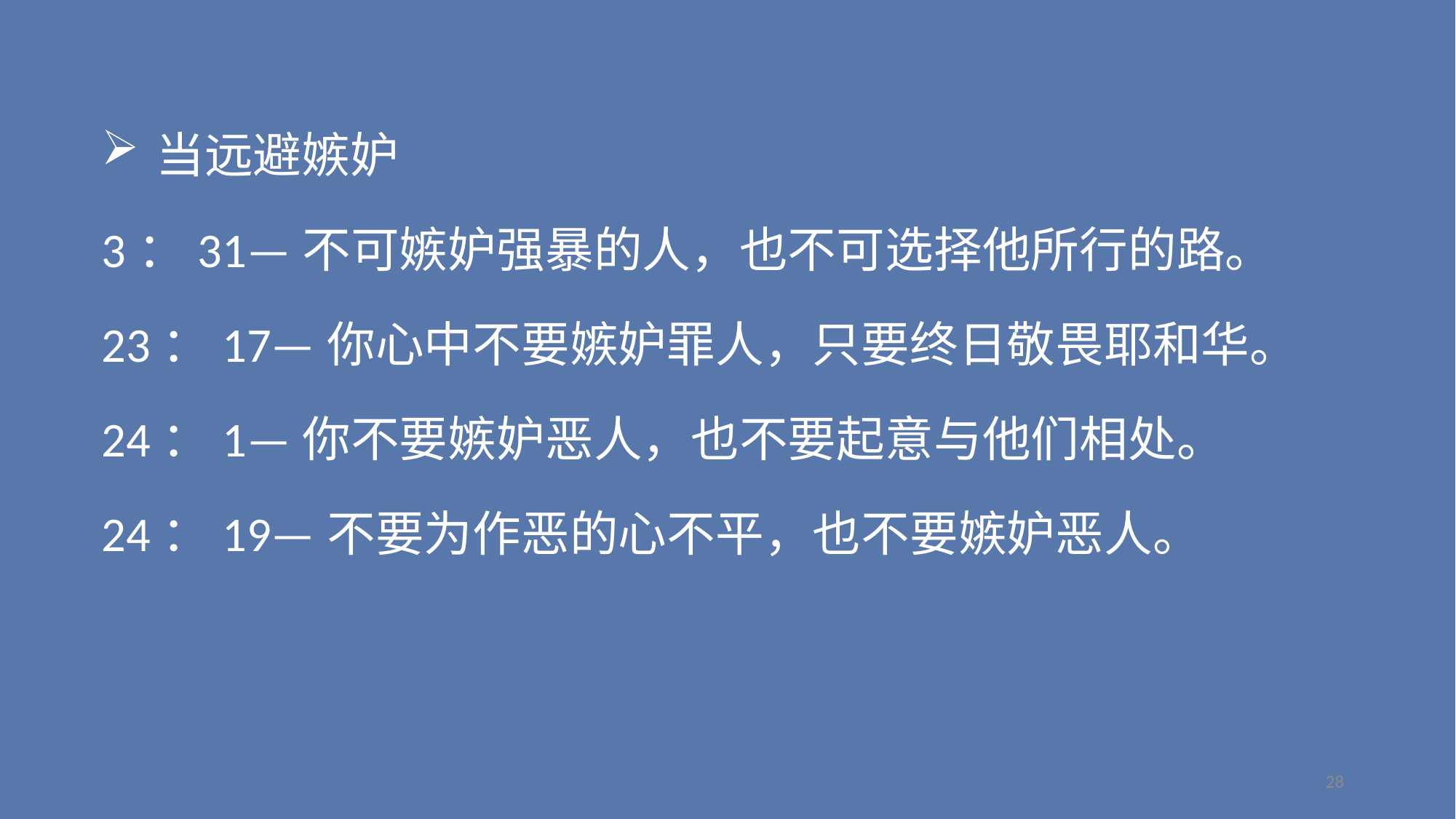

当远避嫉妒
3：31—不可嫉妒强暴的人，也不可选择他所行的路。
23：17—你心中不要嫉妒罪人，只要终日敬畏耶和华。
24：1—你不要嫉妒恶人，也不要起意与他们相处。
24：19—不要为作恶的心不平，也不要嫉妒恶人。
28